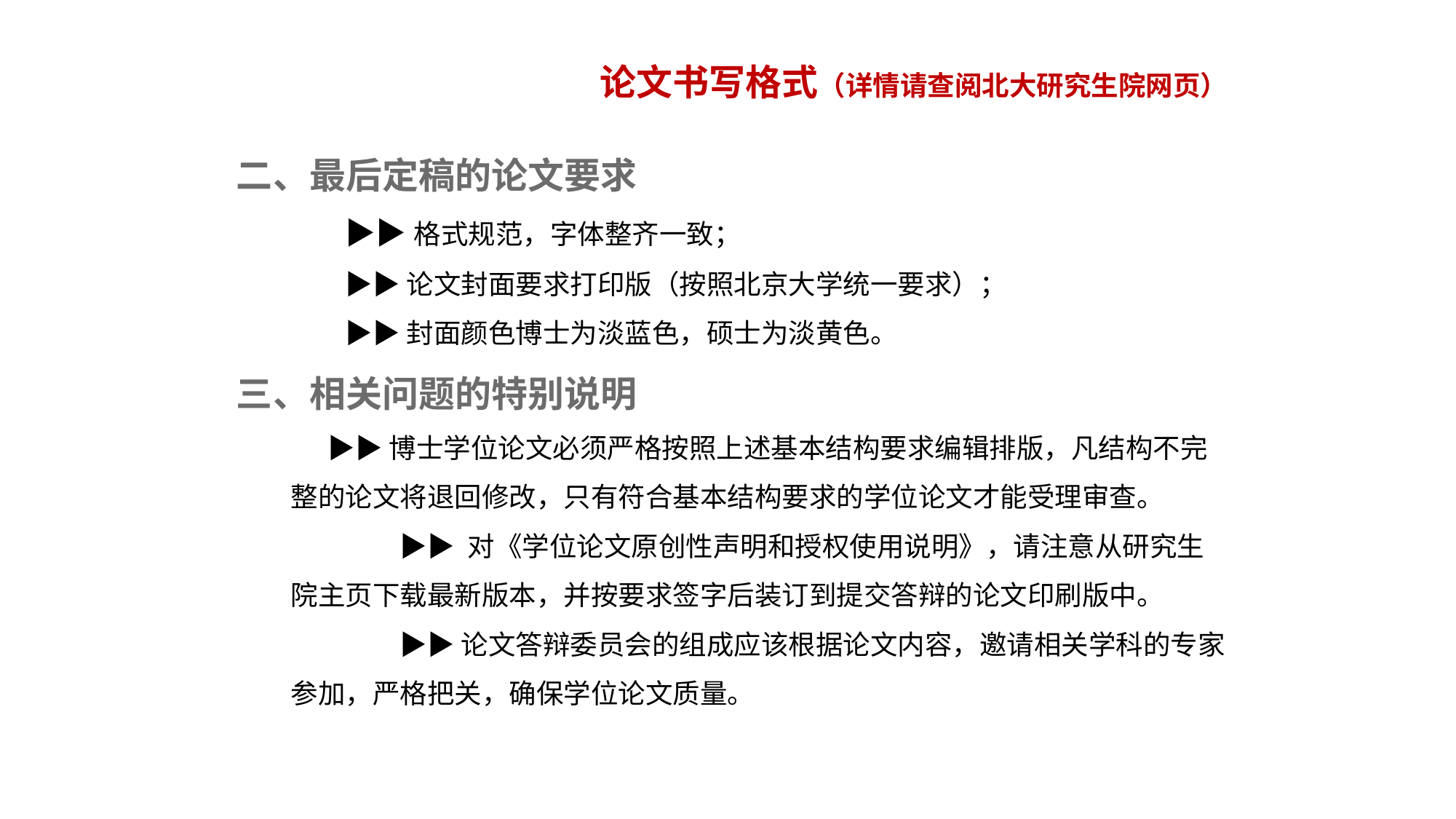

论文书写格式（详情请查阅北大研究生院网页）
二、最后定稿的论文要求
	▶▶格式规范，字体整齐一致；
	▶▶论文封面要求打印版（按照北京大学统一要求）；
	▶▶封面颜色博士为淡蓝色，硕士为淡黄色。
三、相关问题的特别说明
      ▶▶博士学位论文必须严格按照上述基本结构要求编辑排版，凡结构不完整的论文将退回修改，只有符合基本结构要求的学位论文才能受理审查。
	▶▶ 对《学位论文原创性声明和授权使用说明》，请注意从研究生院主页下载最新版本，并按要求签字后装订到提交答辩的论文印刷版中。
	▶▶论文答辩委员会的组成应该根据论文内容，邀请相关学科的专家参加，严格把关，确保学位论文质量。